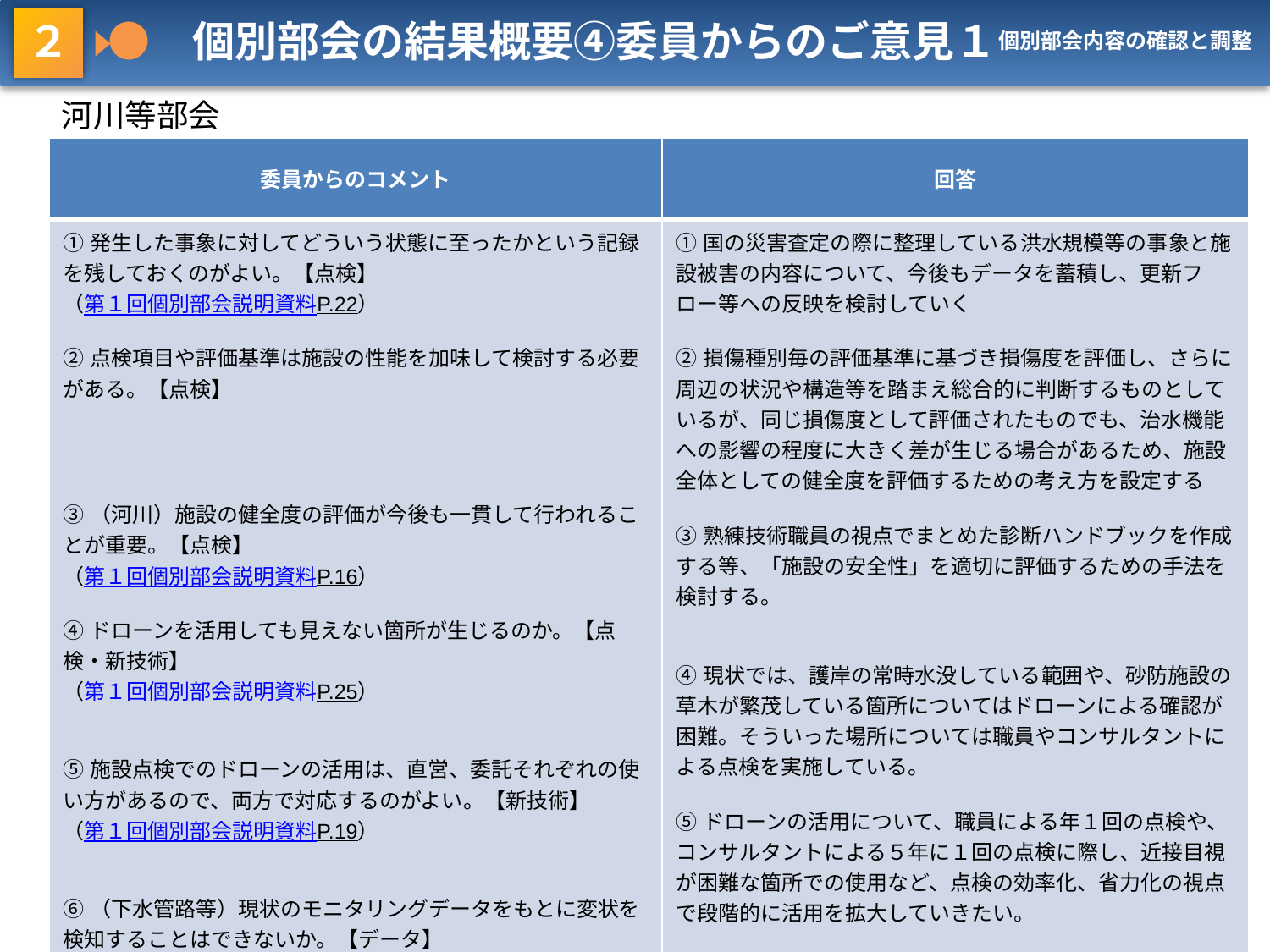

２    ●　個別部会の結果概要④委員からのご意見１
個別部会内容の確認と調整

河川等部会
| 委員からのコメント | 回答 |
| --- | --- |
| ①発生した事象に対してどういう状態に至ったかという記録を残しておくのがよい。【点検】 （第１回個別部会説明資料P.22） ②点検項目や評価基準は施設の性能を加味して検討する必要がある。【点検】 ③（河川）施設の健全度の評価が今後も一貫して行われることが重要。【点検】 （第１回個別部会説明資料P.16） ④ドローンを活用しても見えない箇所が生じるのか。【点検・新技術】 （第１回個別部会説明資料P.25） ⑤施設点検でのドローンの活用は、直営、委託それぞれの使い方があるので、両方で対応するのがよい。【新技術】 （第１回個別部会説明資料P.19） ⑥（下水管路等）現状のモニタリングデータをもとに変状を検知することはできないか。【データ】 （第１回個別部会説明資料（下水）P.19） | ①国の災害査定の際に整理している洪水規模等の事象と施設被害の内容について、今後もデータを蓄積し、更新フロー等への反映を検討していく ②損傷種別毎の評価基準に基づき損傷度を評価し、さらに周辺の状況や構造等を踏まえ総合的に判断するものとしているが、同じ損傷度として評価されたものでも、治水機能への影響の程度に大きく差が生じる場合があるため、施設全体としての健全度を評価するための考え方を設定する ③熟練技術職員の視点でまとめた診断ハンドブックを作成する等、「施設の安全性」を適切に評価するための手法を検討する。 ④現状では、護岸の常時水没している範囲や、砂防施設の草木が繁茂している箇所についてはドローンによる確認が困難。そういった場所については職員やコンサルタントによる点検を実施している。 ⑤ドローンの活用について、職員による年１回の点検や、コンサルタントによる５年に１回の点検に際し、近接目視が困難な箇所での使用など、点検の効率化、省力化の視点で段階的に活用を拡大していきたい。 ⑥下水道管は地下埋設物が多く、外観調査ができる箇所は水管橋部に限られる。 |